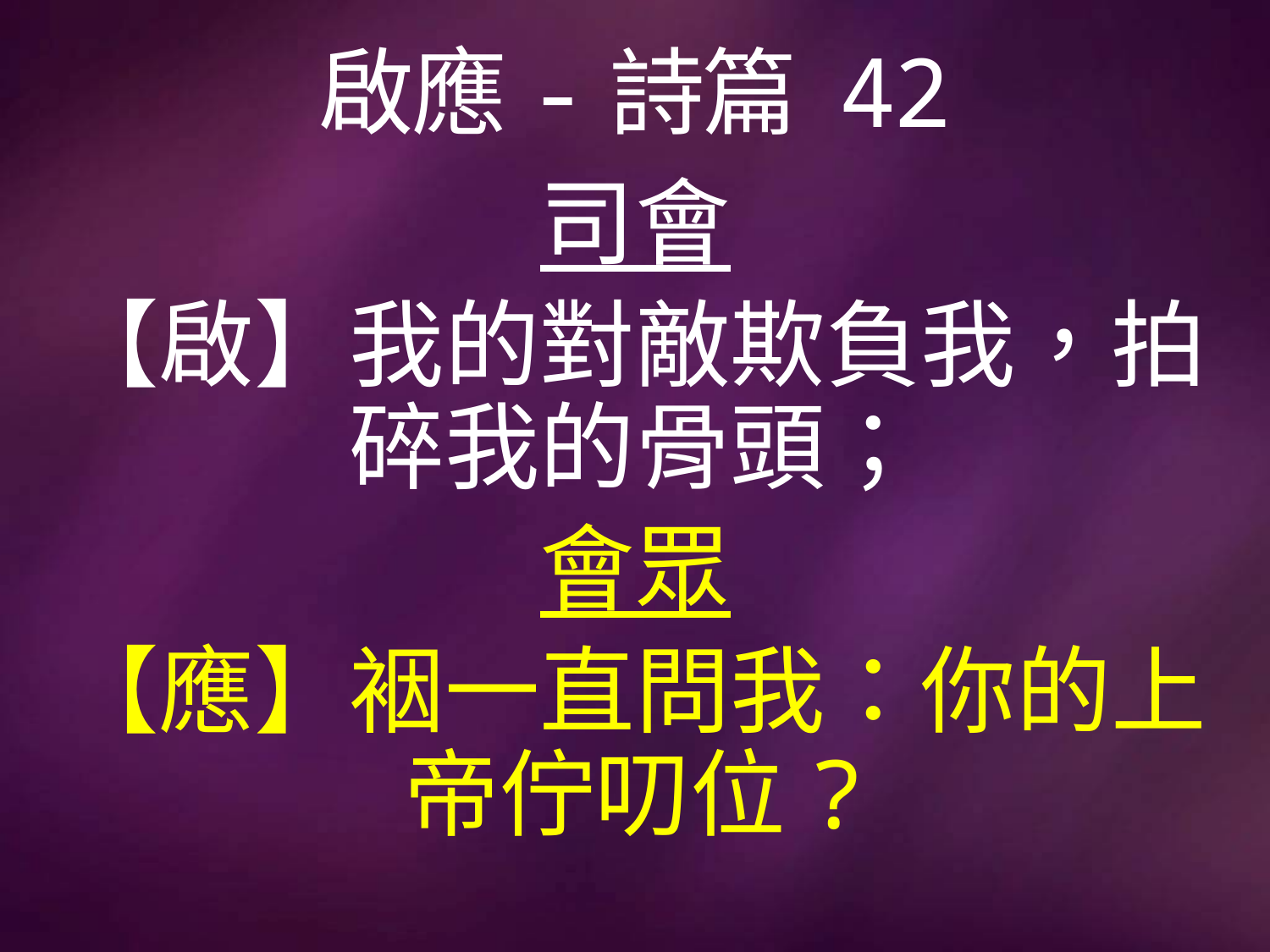

# 啟應-詩篇 42
司會
【啟】我的對敵欺負我，拍碎我的骨頭；
會眾
【應】裀一直問我：你的上帝佇叨位?